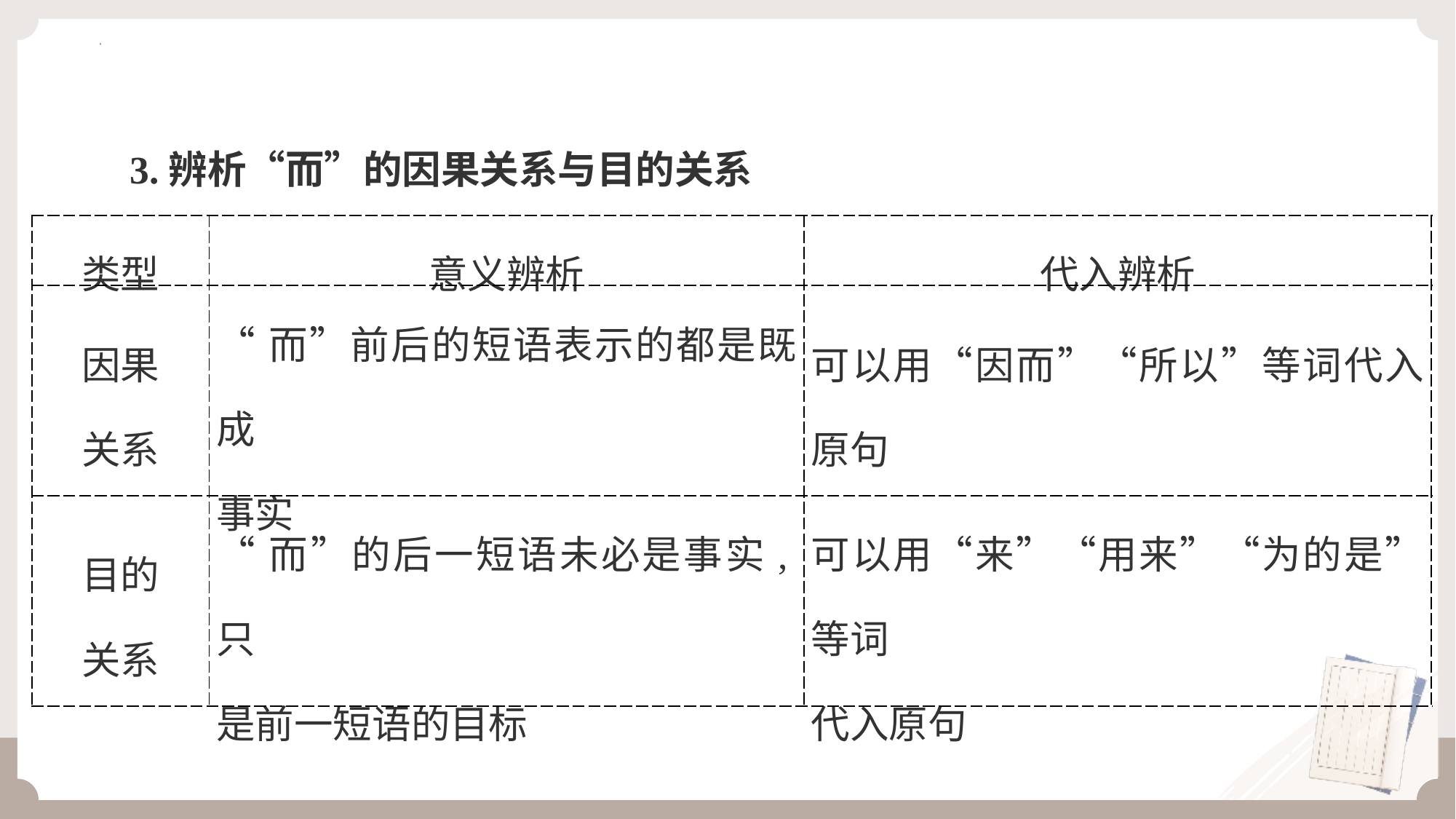

3.辨析“而”的因果关系与目的关系
| 类型 | 意义辨析 | 代入辨析 |
| --- | --- | --- |
| 因果 关系 | “而”前后的短语表示的都是既成 事实 | 可以用“因而”“所以”等词代入原句 |
| 目的 关系 | “而”的后一短语未必是事实,只 是前一短语的目标 | 可以用“来”“用来”“为的是”等词 代入原句 |